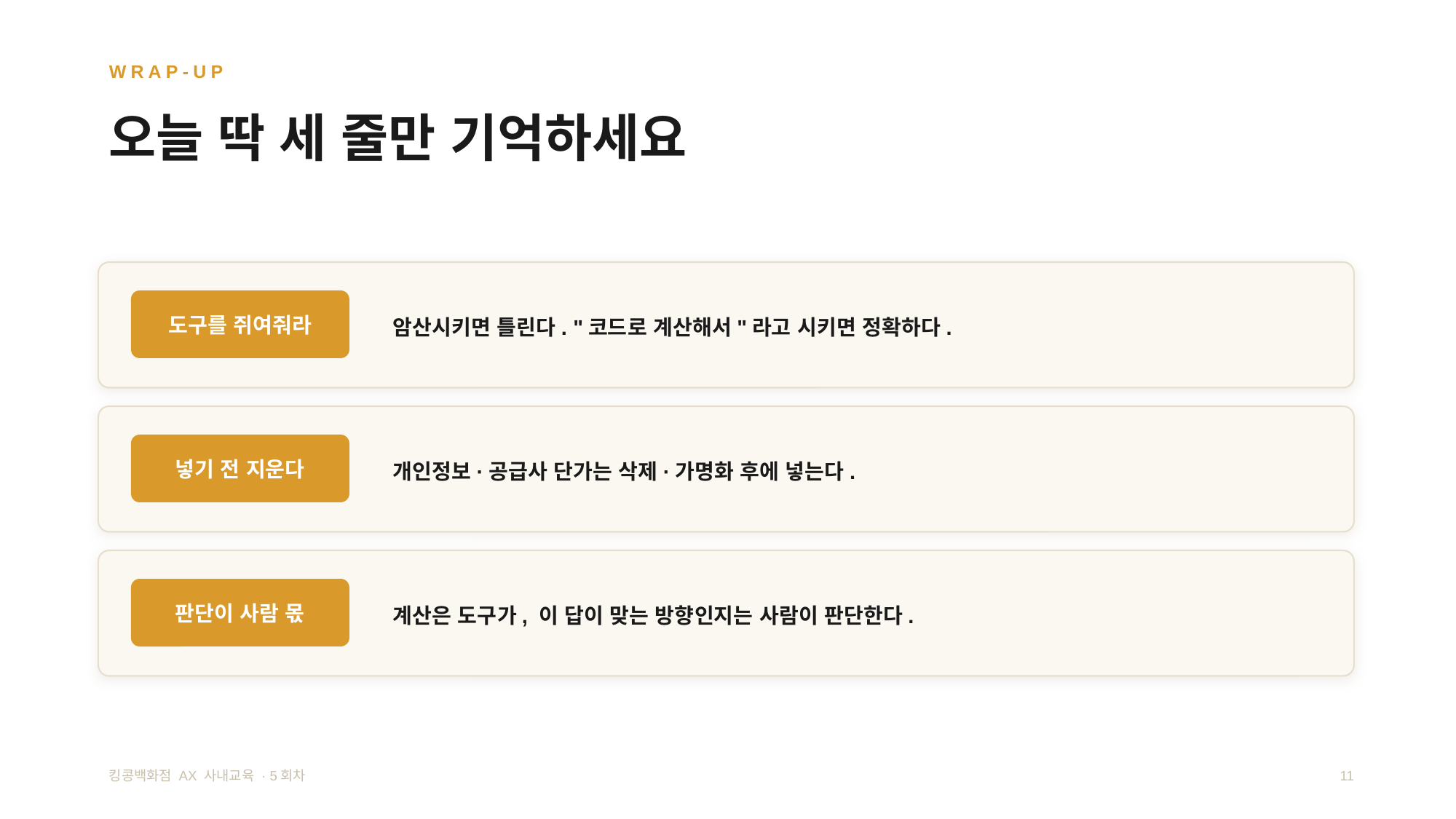

WRAP-UP
오늘 딱 세 줄만 기억하세요

암산시키면 틀린다. "코드로 계산해서"라고 시키면 정확하다.

도구를 쥐여줘라

개인정보·공급사 단가는 삭제·가명화 후에 넣는다.

넣기 전 지운다

계산은 도구가, 이 답이 맞는 방향인지는 사람이 판단한다.

판단이 사람 몫
킹콩백화점 AX 사내교육 · 5회차
11